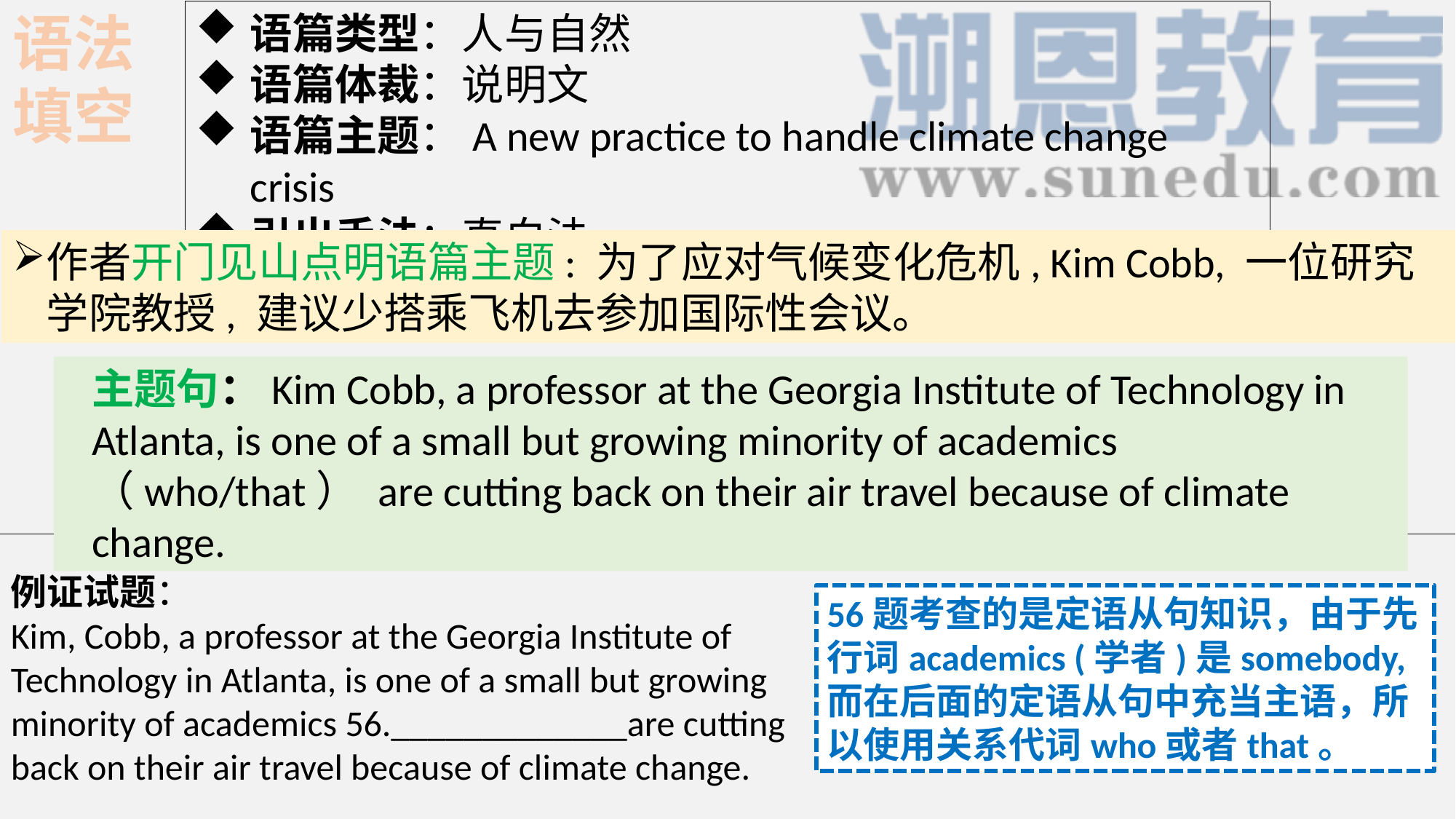

语法填空
语篇类型：人与自然
语篇体裁：说明文
语篇主题：A new practice to handle climate change crisis
引出手法：直白法
作者开门见山点明语篇主题: 为了应对气候变化危机, Kim Cobb, 一位研究学院教授, 建议少搭乘飞机去参加国际性会议。
主题句：Kim Cobb, a professor at the Georgia Institute of Technology in Atlanta, is one of a small but growing minority of academics （who/that） are cutting back on their air travel because of climate change.
例证试题：
Kim, Cobb, a professor at the Georgia Institute of Technology in Atlanta, is one of a small but growing minority of academics 56._____________are cutting back on their air travel because of climate change.
56题考查的是定语从句知识，由于先行词academics (学者)是somebody, 而在后面的定语从句中充当主语，所以使用关系代词who或者that。